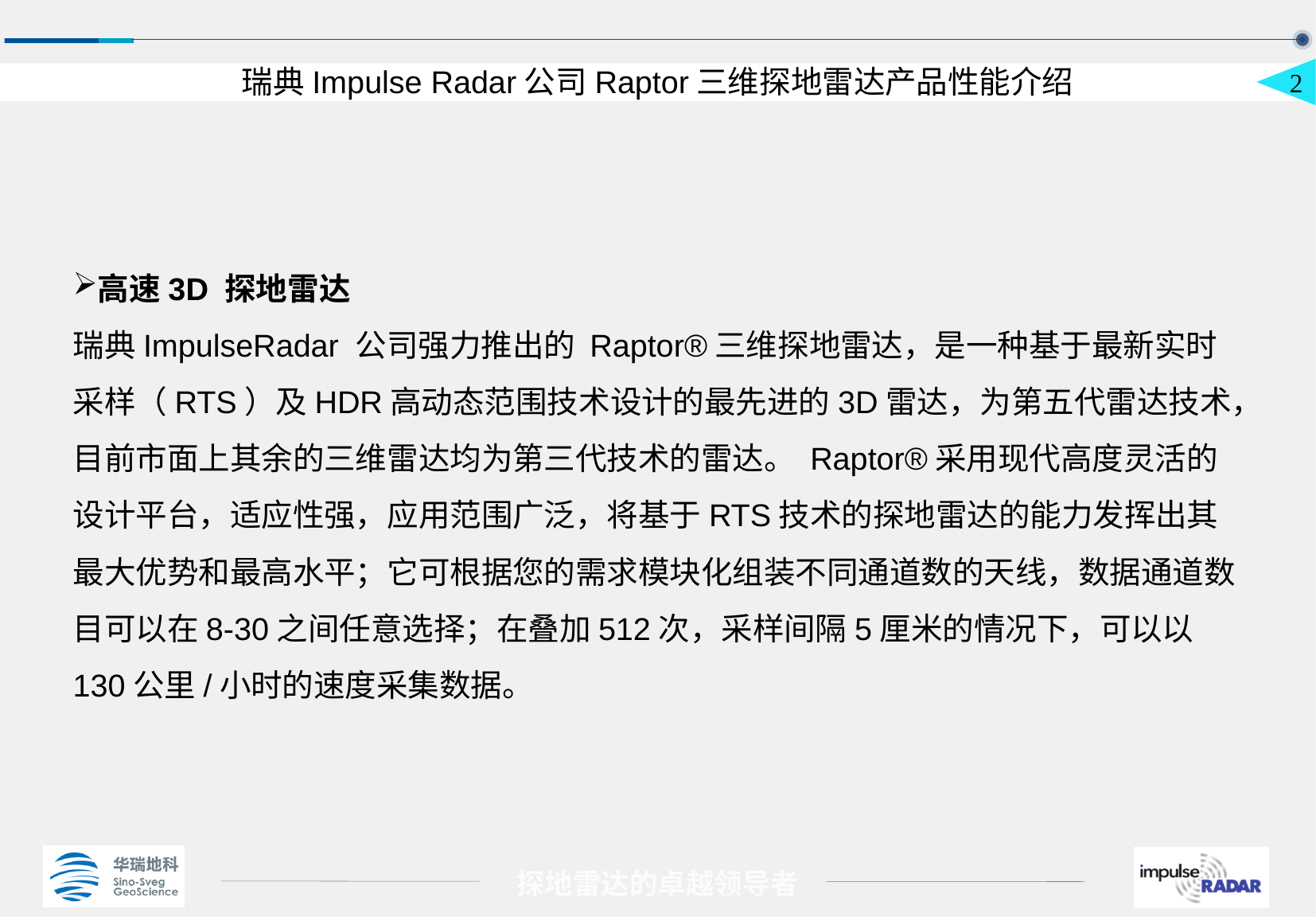

瑞典Impulse Radar公司Raptor三维探地雷达产品性能介绍
2
高速3D 探地雷达
瑞典ImpulseRadar 公司强力推出的 Raptor®三维探地雷达，是一种基于最新实时采样（RTS）及HDR高动态范围技术设计的最先进的3D雷达，为第五代雷达技术，目前市面上其余的三维雷达均为第三代技术的雷达。 Raptor®采用现代高度灵活的设计平台，适应性强，应用范围广泛，将基于RTS技术的探地雷达的能力发挥出其最大优势和最高水平；它可根据您的需求模块化组装不同通道数的天线，数据通道数目可以在8-30之间任意选择；在叠加512次，采样间隔5厘米的情况下，可以以130公里/小时的速度采集数据。